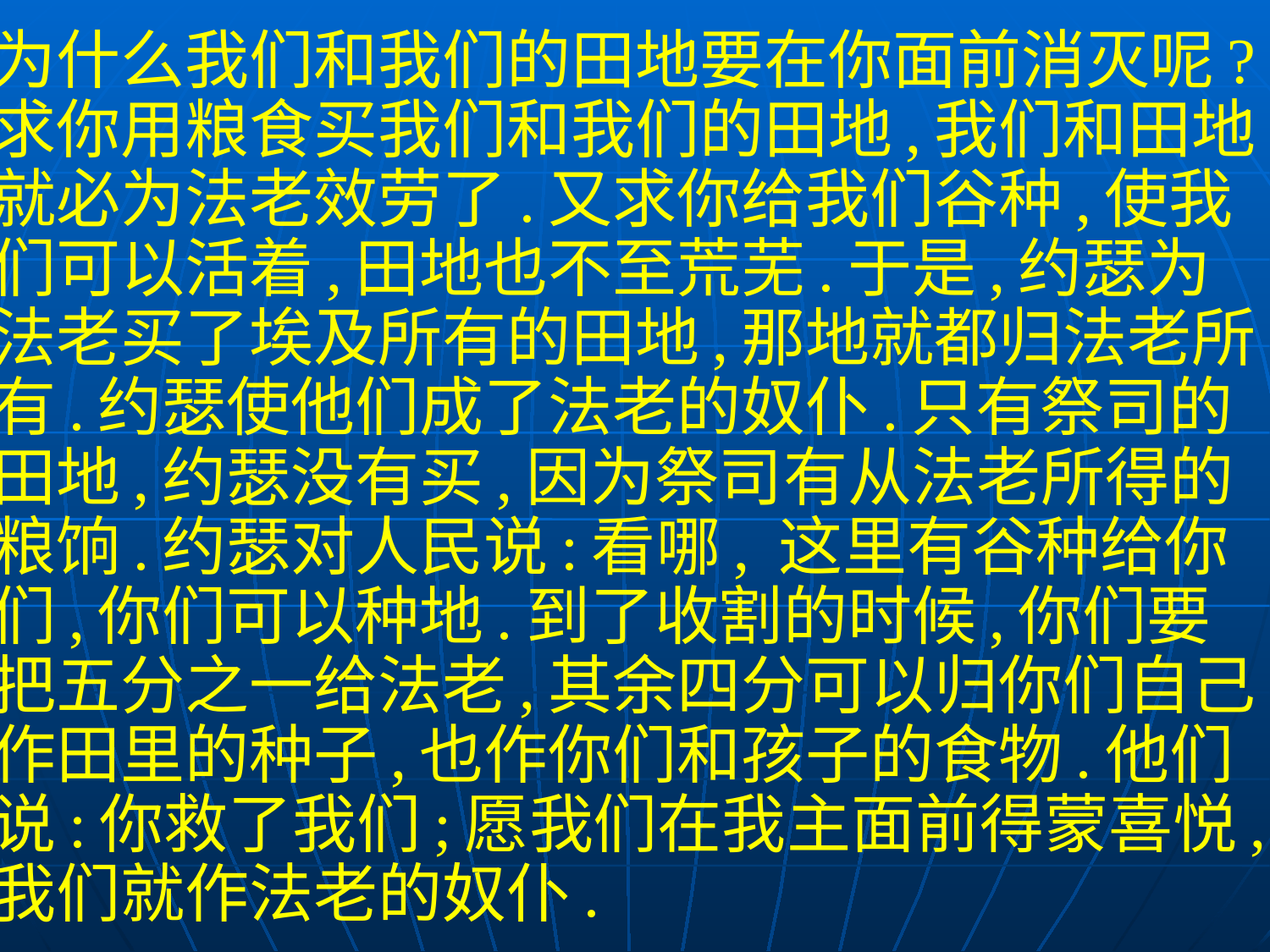

为什么我们和我们的田地要在你面前消灭呢?求你用粮食买我们和我们的田地,我们和田地就必为法老效劳了.又求你给我们谷种,使我们可以活着,田地也不至荒芜.于是,约瑟为法老买了埃及所有的田地,那地就都归法老所有.约瑟使他们成了法老的奴仆.只有祭司的田地,约瑟没有买,因为祭司有从法老所得的粮饷.约瑟对人民说:看哪, 这里有谷种给你们,你们可以种地.到了收割的时候,你们要把五分之一给法老,其余四分可以归你们自己,作田里的种子,也作你们和孩子的食物.他们说:你救了我们;愿我们在我主面前得蒙喜悦,我们就作法老的奴仆.